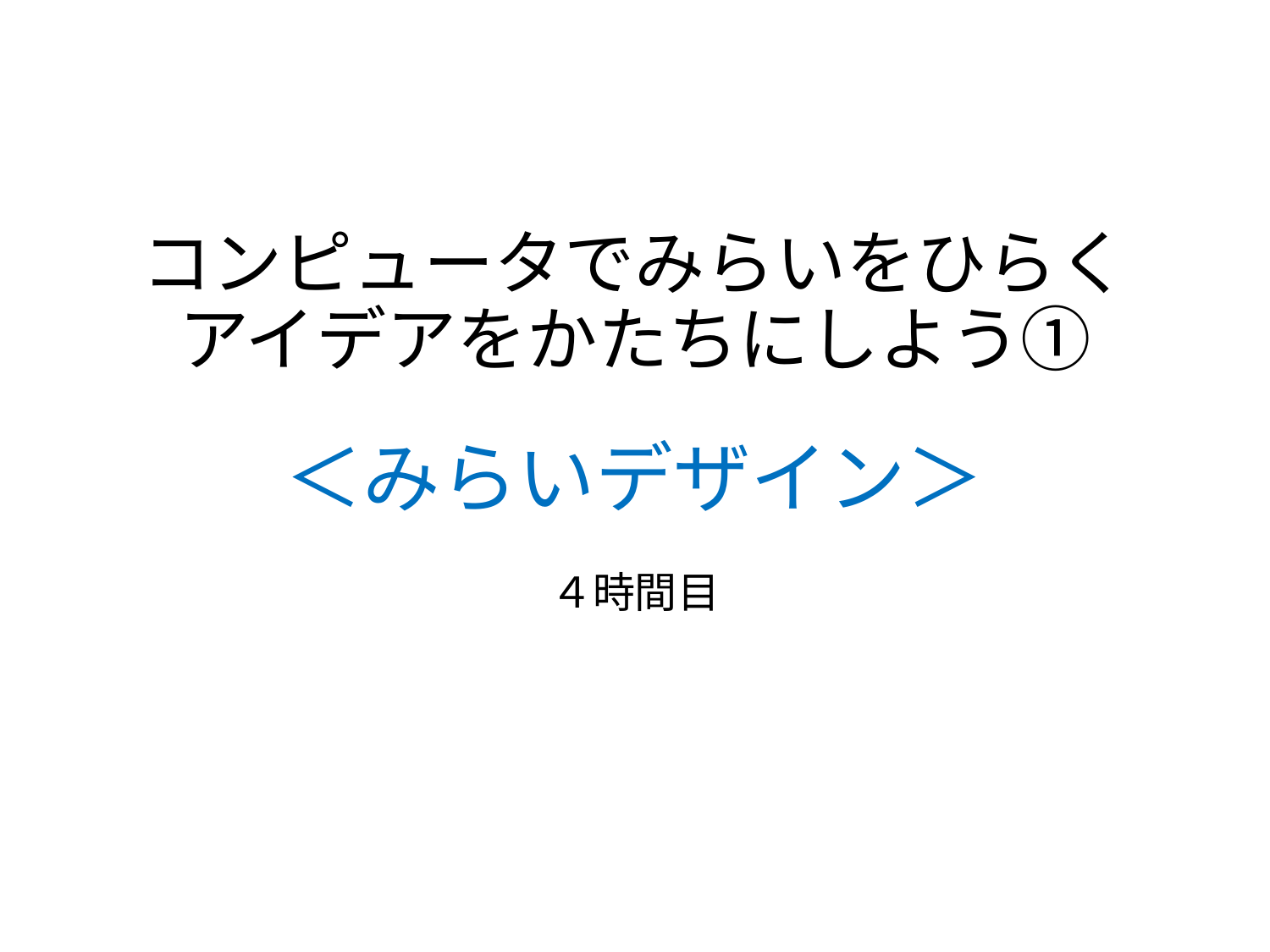

# コンピュータでみらいをひらく アイデアをかたちにしよう①
＜みらいデザイン＞
４時間目